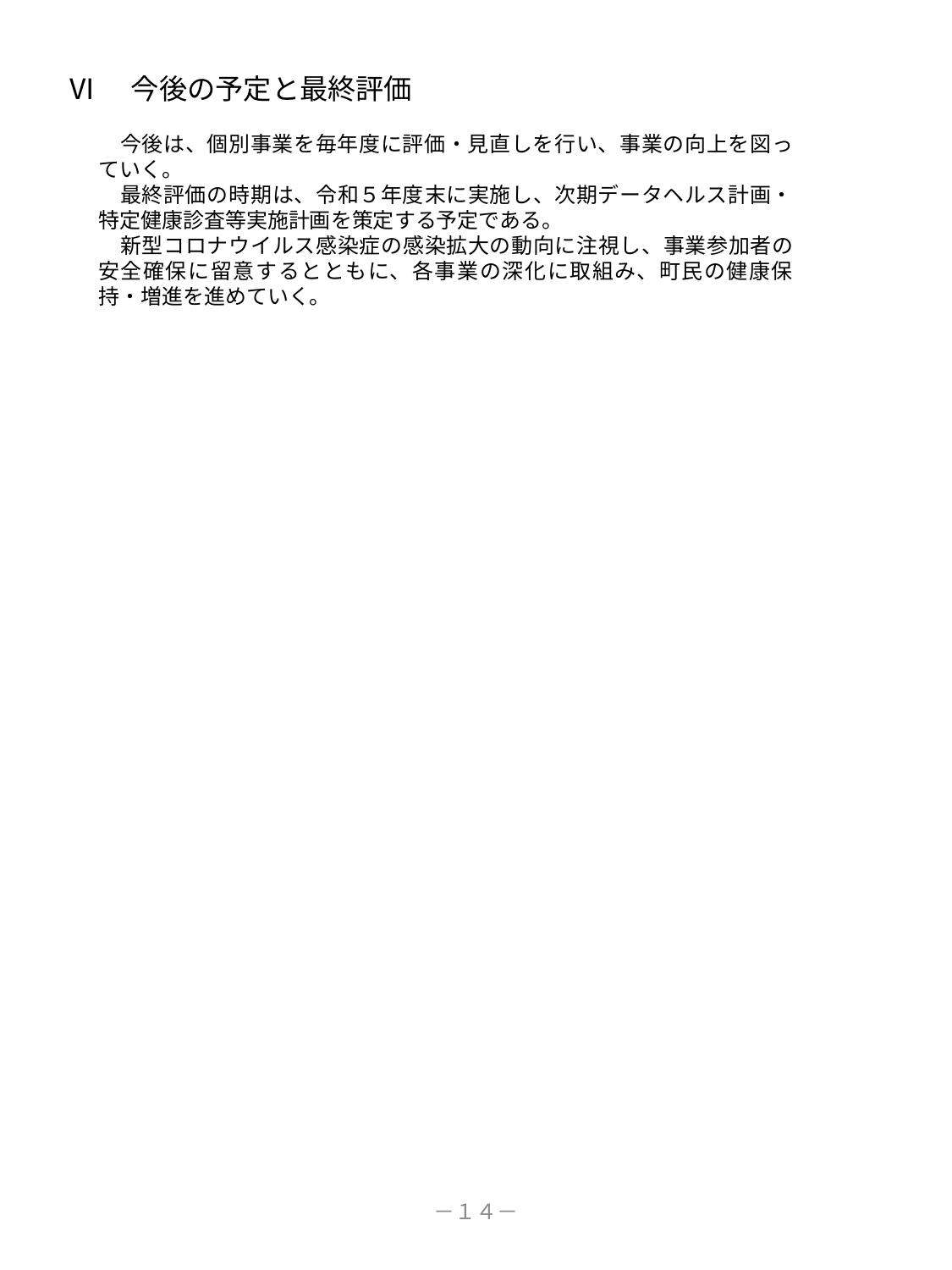

Ⅵ　今後の予定と最終評価
　今後は、個別事業を毎年度に評価・見直しを行い、事業の向上を図っていく。
　最終評価の時期は、令和５年度末に実施し、次期データヘルス計画・特定健康診査等実施計画を策定する予定である。
　新型コロナウイルス感染症の感染拡大の動向に注視し、事業参加者の安全確保に留意するとともに、各事業の深化に取組み、町民の健康保持・増進を進めていく。

－１４－